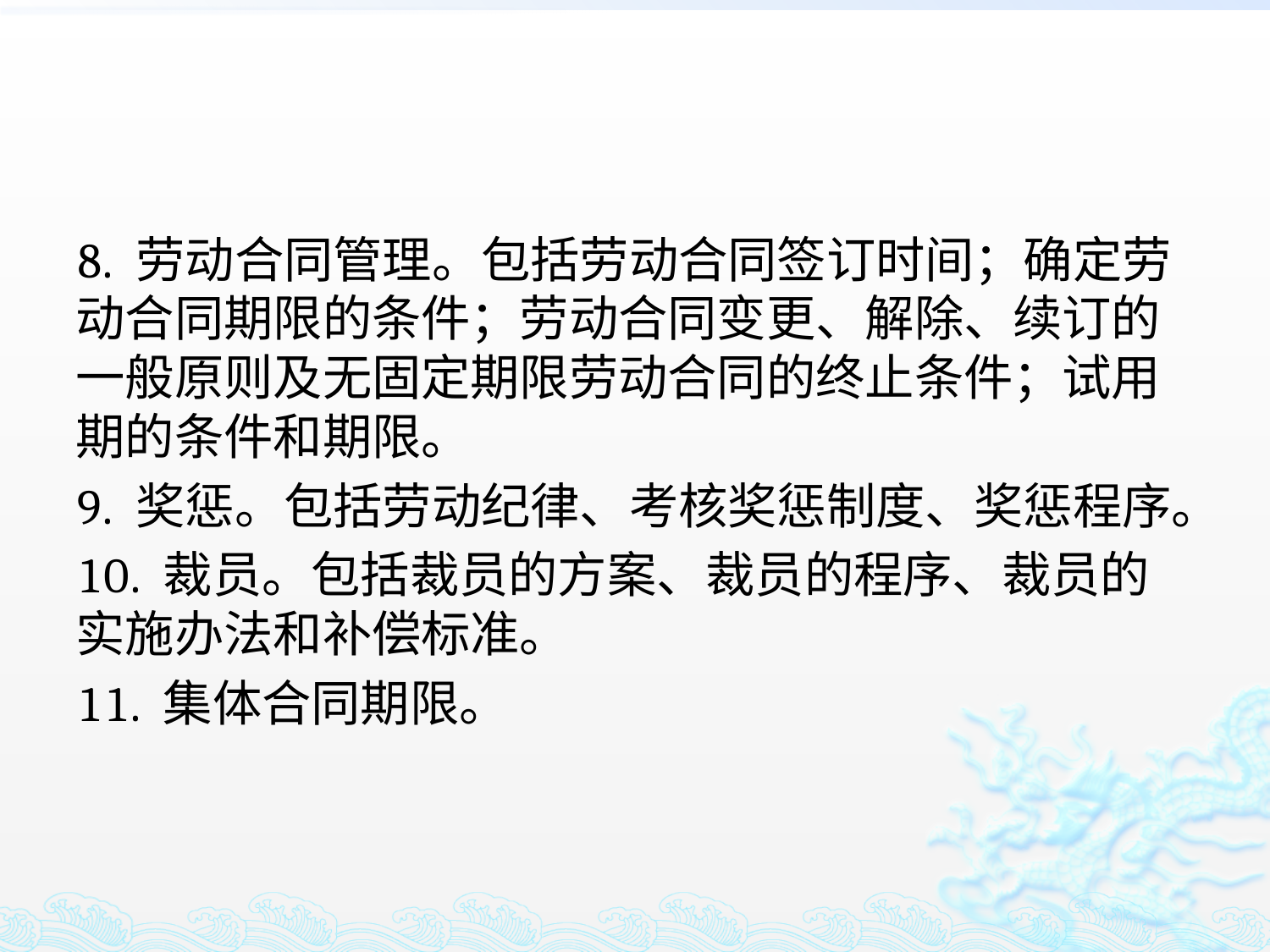

#
8. 劳动合同管理。包括劳动合同签订时间；确定劳动合同期限的条件；劳动合同变更、解除、续订的一般原则及无固定期限劳动合同的终止条件；试用期的条件和期限。
9. 奖惩。包括劳动纪律、考核奖惩制度、奖惩程序。
10. 裁员。包括裁员的方案、裁员的程序、裁员的实施办法和补偿标准。
11. 集体合同期限。